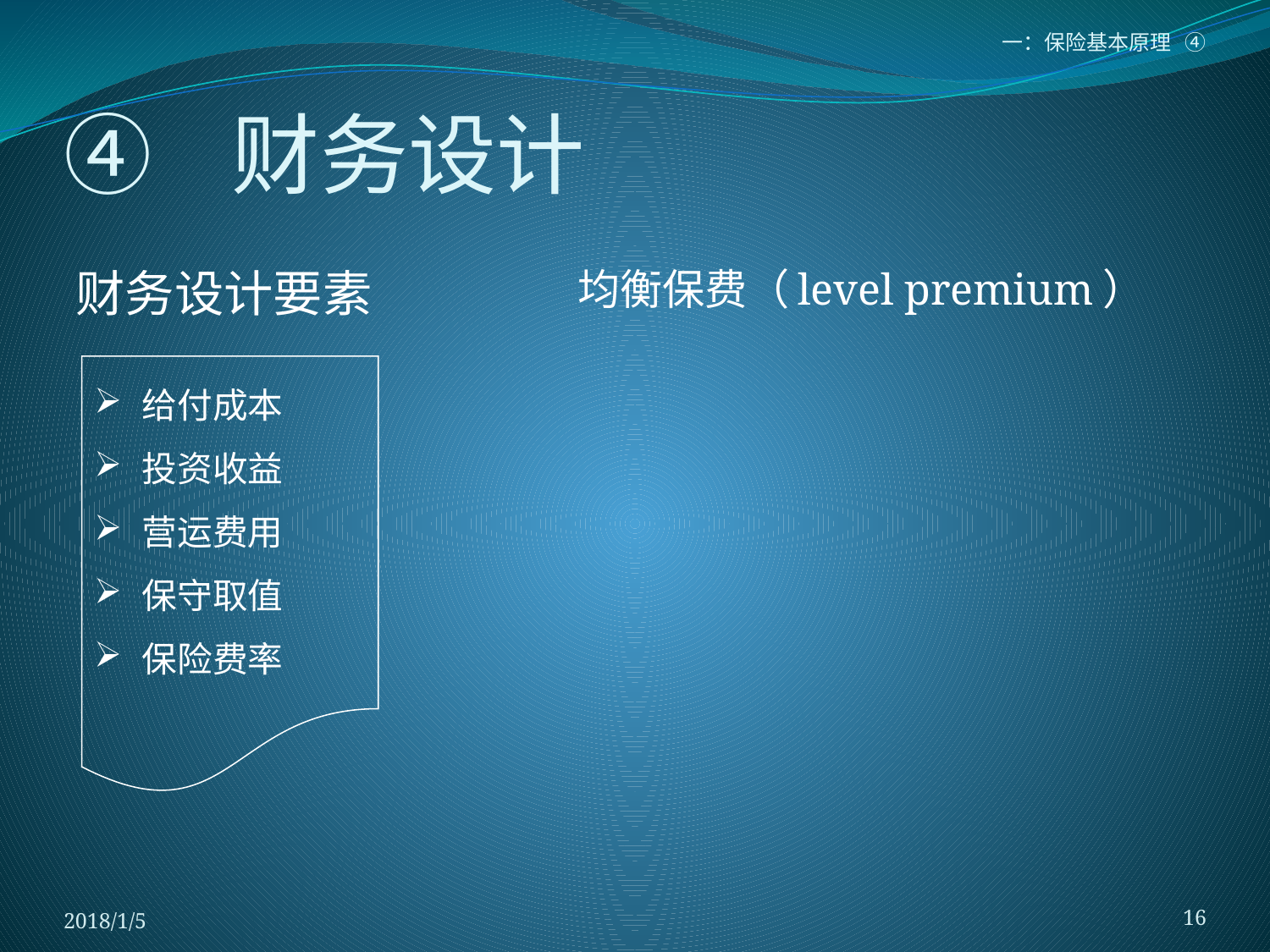

一：保险基本原理   ④
# ④   财务设计
财务设计要素
均衡保费（level premium）
给付成本
投资收益
营运费用
保守取值
保险费率
2018/1/5
16